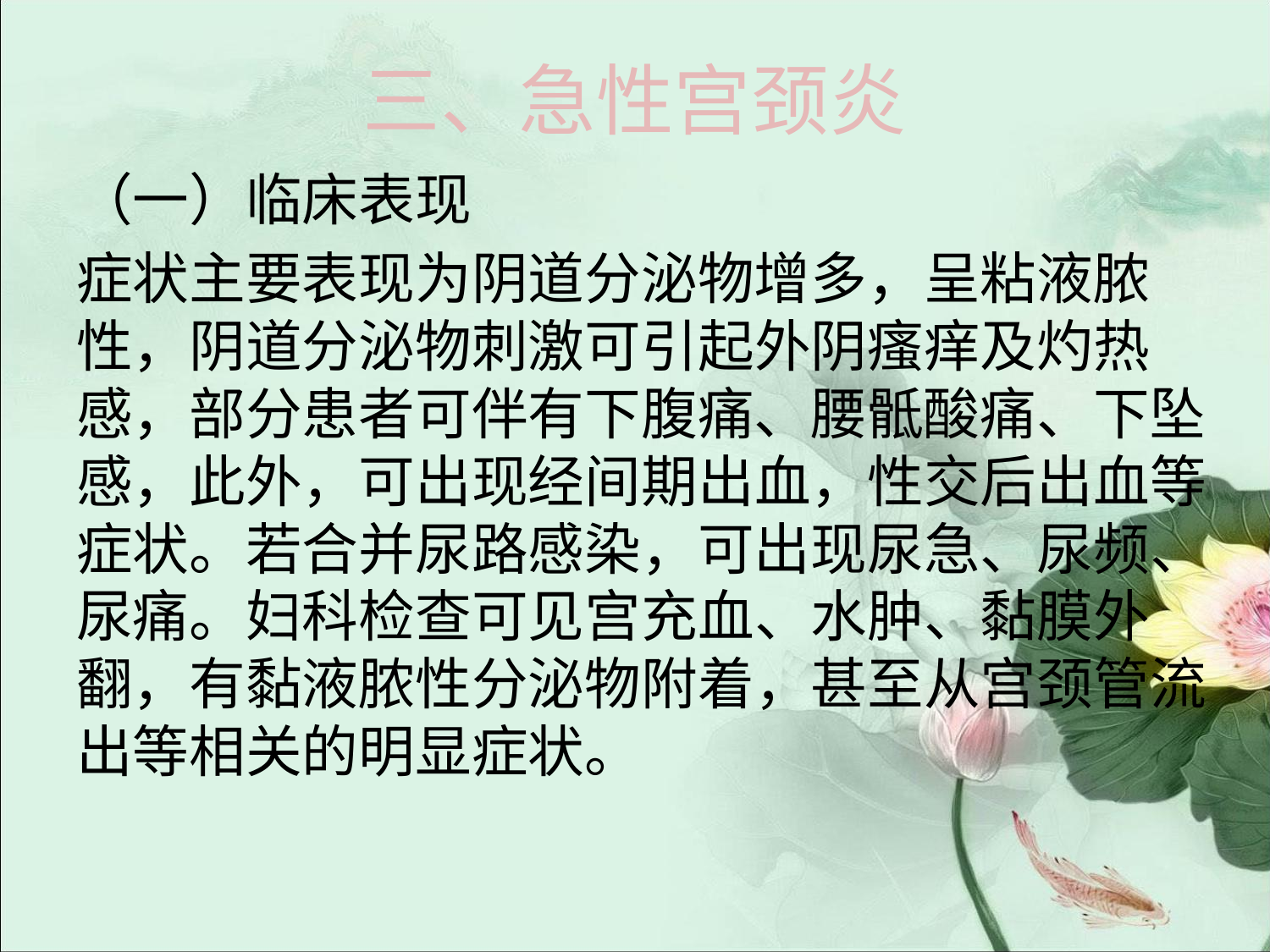

# 三、急性宫颈炎
（一）临床表现
症状主要表现为阴道分泌物增多，呈粘液脓性，阴道分泌物刺激可引起外阴瘙痒及灼热感，部分患者可伴有下腹痛、腰骶酸痛、下坠感，此外，可出现经间期出血，性交后出血等症状。若合并尿路感染，可出现尿急、尿频、尿痛。妇科检查可见宫充血、水肿、黏膜外翻，有黏液脓性分泌物附着，甚至从宫颈管流出等相关的明显症状。